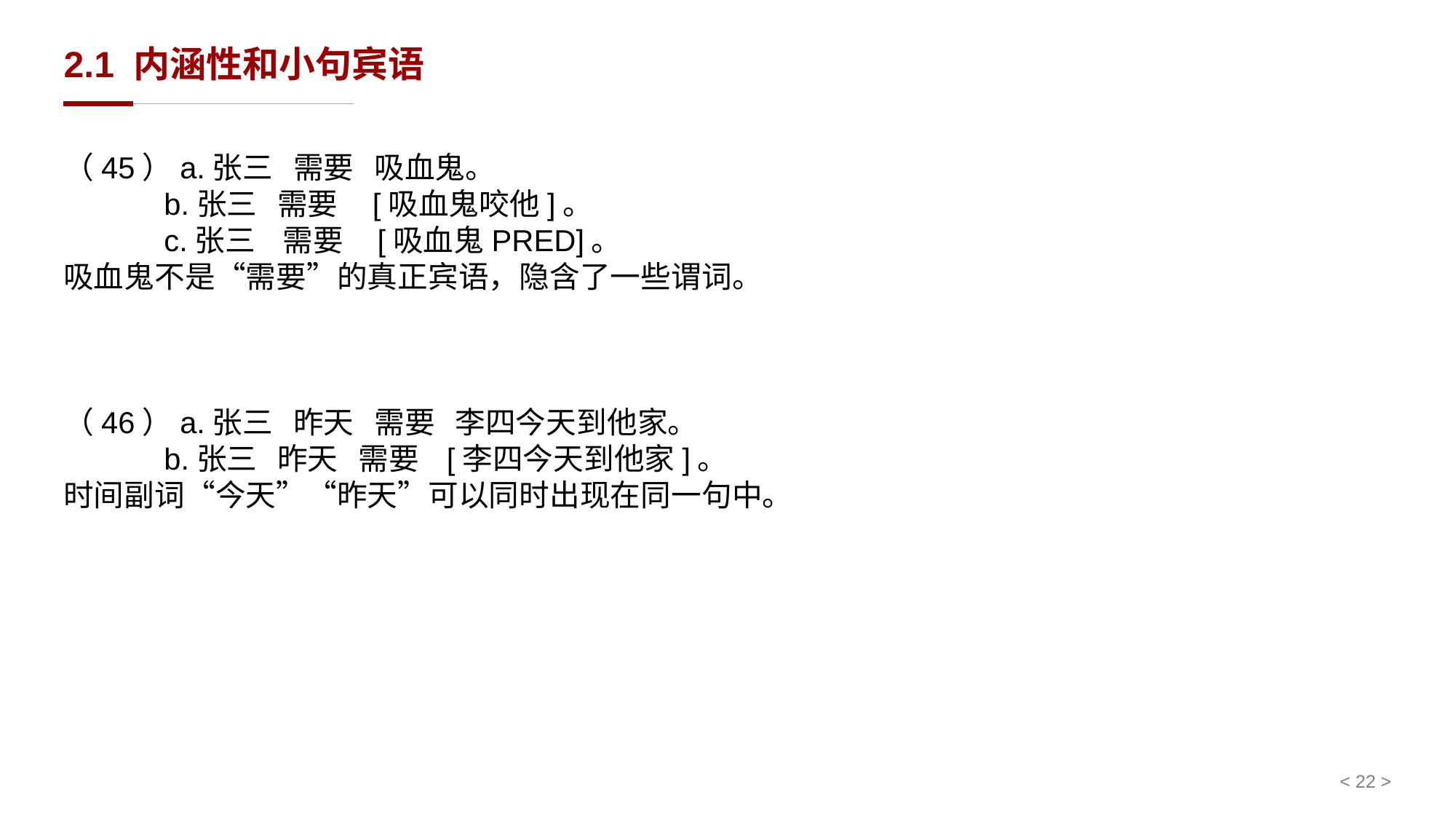

# 2.1 内涵性和小句宾语
（45）a.张三   需要   吸血鬼。
            b.张三   需要    [吸血鬼咬他]。
            c.张三    需要    [吸血鬼PRED]。
吸血鬼不是“需要”的真正宾语，隐含了一些谓词。

（46）a.张三   昨天   需要   李四今天到他家。
            b.张三   昨天   需要   [李四今天到他家]。
时间副词“今天”“昨天”可以同时出现在同一句中。

< 22 >